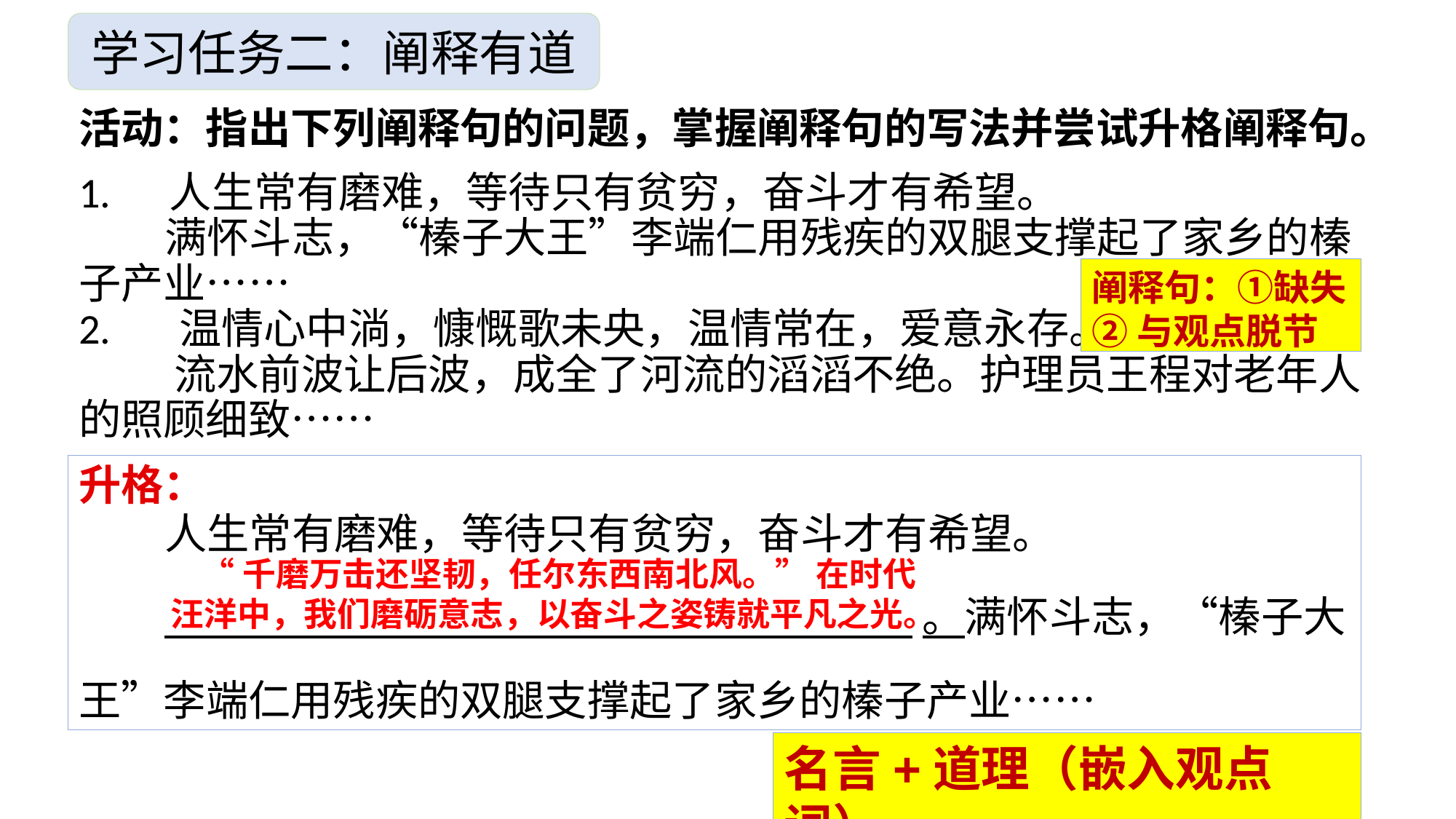

学习任务二：阐释有道
活动：指出下列阐释句的问题，掌握阐释句的写法并尝试升格阐释句。
1.     人生常有磨难，等待只有贫穷，奋斗才有希望。
        满怀斗志，“榛子大王”李端仁用残疾的双腿支撑起了家乡的榛子产业……
2.      温情心中淌，慷慨歌未央，温情常在，爱意永存。
         流水前波让后波，成全了河流的滔滔不绝。护理员王程对老年人的照顾细致……

阐释句：①缺失
②与观点脱节
升格：
        人生常有磨难，等待只有贫穷，奋斗才有希望。
                                                                               。满怀斗志，“榛子大王”李端仁用残疾的双腿支撑起了家乡的榛子产业……
    “千磨万击还坚韧，任尔东西南北风。” 在时代汪洋中，我们磨砺意志，以奋斗之姿铸就平凡之光。
名言+道理（嵌入观点词）